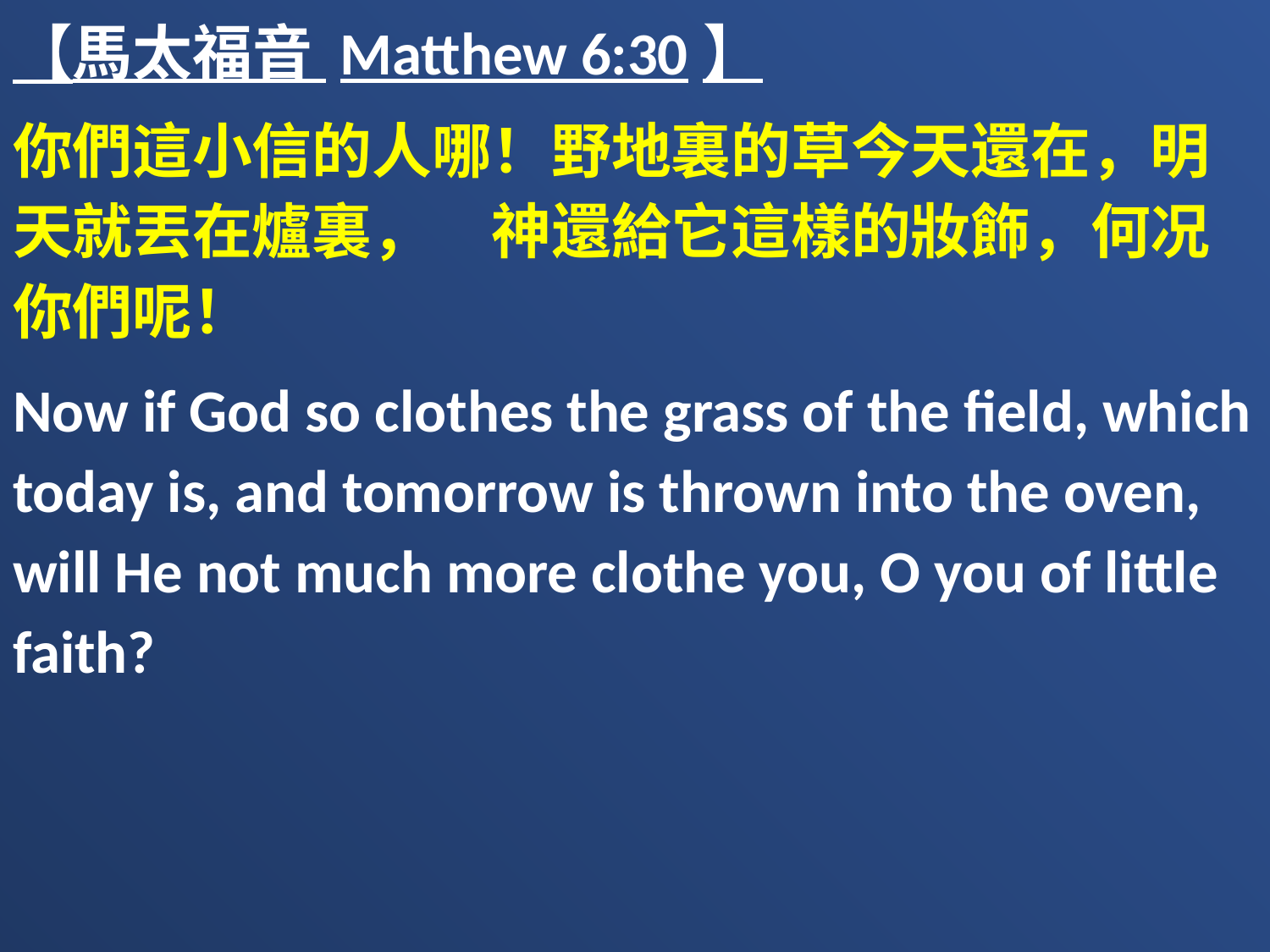

【馬太福音 Matthew 6:30】
你們這小信的人哪！野地裏的草今天還在，明天就丟在爐裏，　神還給它這樣的妝飾，何况你們呢！
Now if God so clothes the grass of the field, which today is, and tomorrow is thrown into the oven, will He not much more clothe you, O you of little faith?